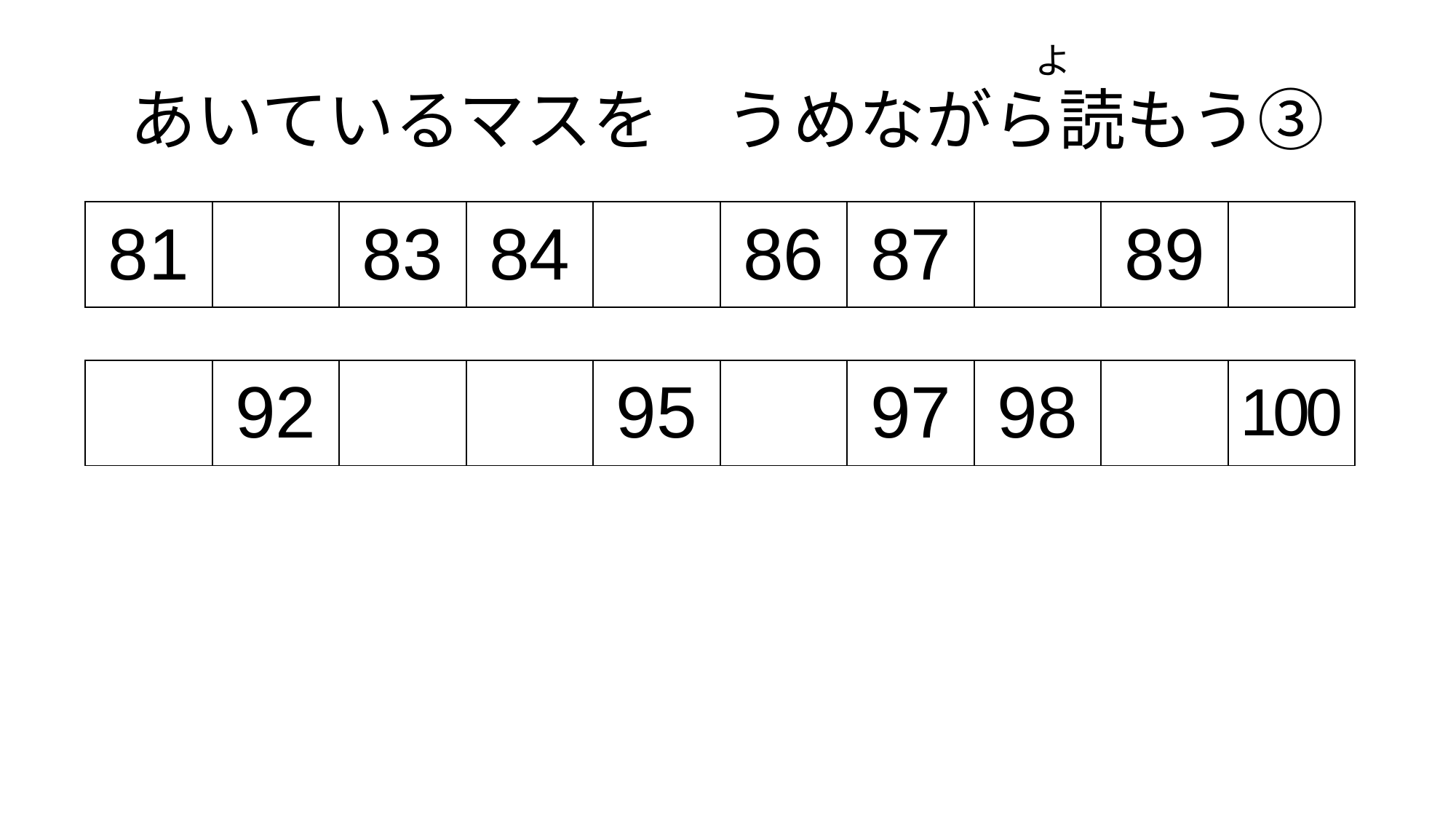

よ
# あいているマスを　うめながら読もう③
| 81 |  | 83 | 84 |  | 86 | 87 |  | 89 |  |
| --- | --- | --- | --- | --- | --- | --- | --- | --- | --- |
|  | 92 |  |  | 95 |  | 97 | 98 |  | 100 |
| --- | --- | --- | --- | --- | --- | --- | --- | --- | --- |